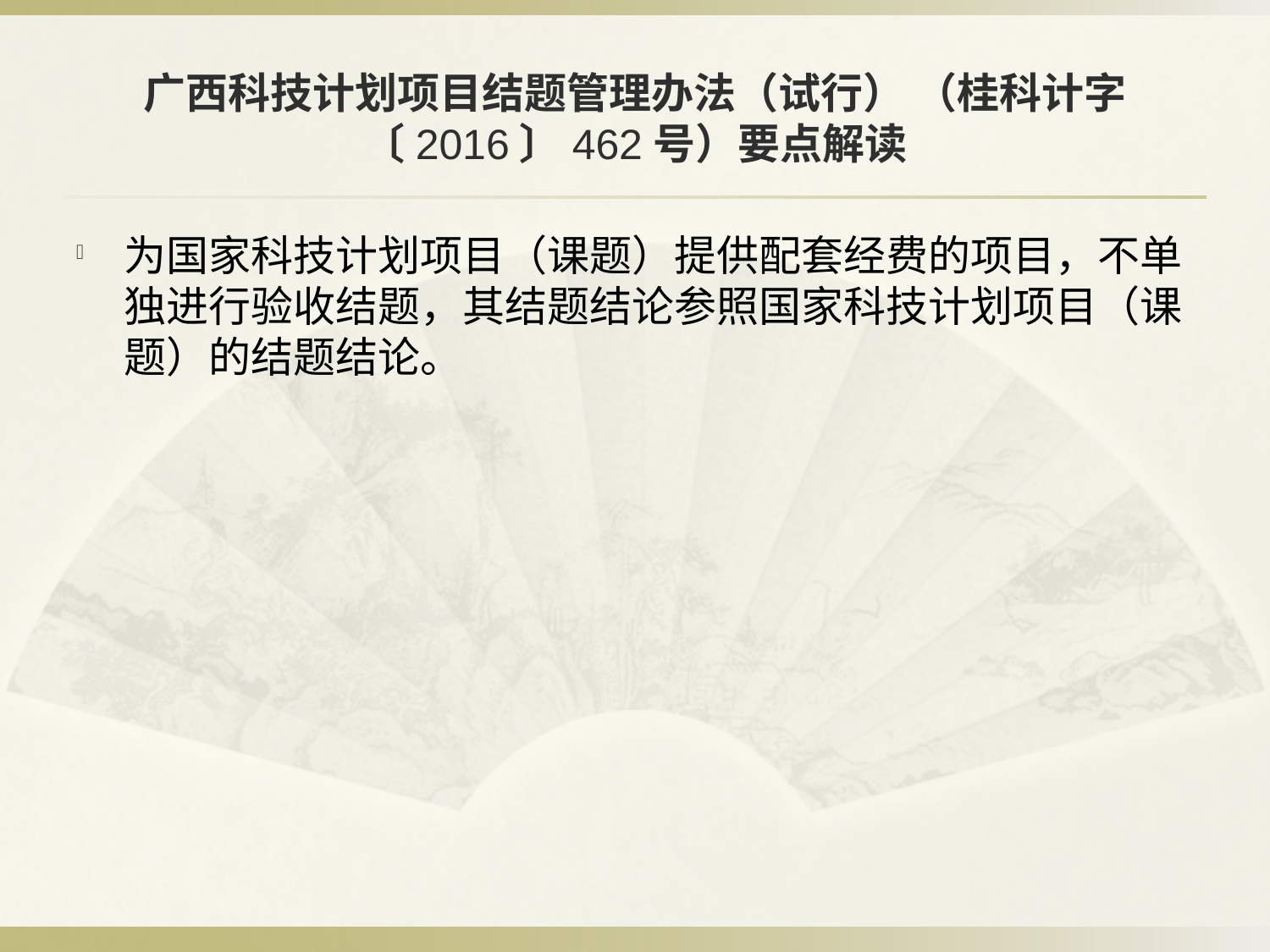

# 广西科技计划项目结题管理办法（试行） （桂科计字〔2016〕462号）要点解读
为国家科技计划项目（课题）提供配套经费的项目，不单独进行验收结题，其结题结论参照国家科技计划项目（课题）的结题结论。